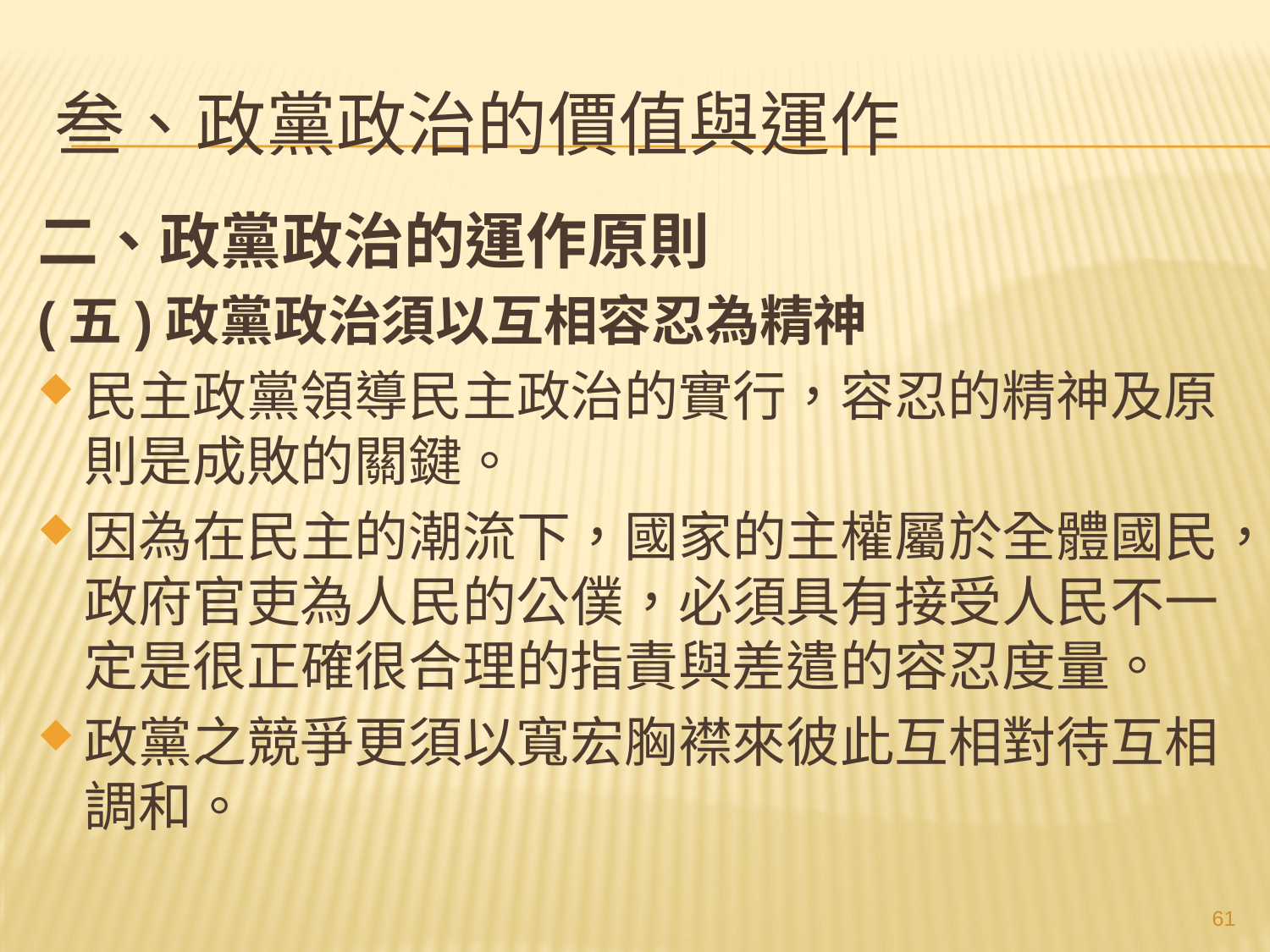

# 叁、政黨政治的價值與運作
二、政黨政治的運作原則
(五)政黨政治須以互相容忍為精神
民主政黨領導民主政治的實行，容忍的精神及原則是成敗的關鍵。
因為在民主的潮流下，國家的主權屬於全體國民，政府官吏為人民的公僕，必須具有接受人民不一定是很正確很合理的指責與差遣的容忍度量。
政黨之競爭更須以寬宏胸襟來彼此互相對待互相調和。
61